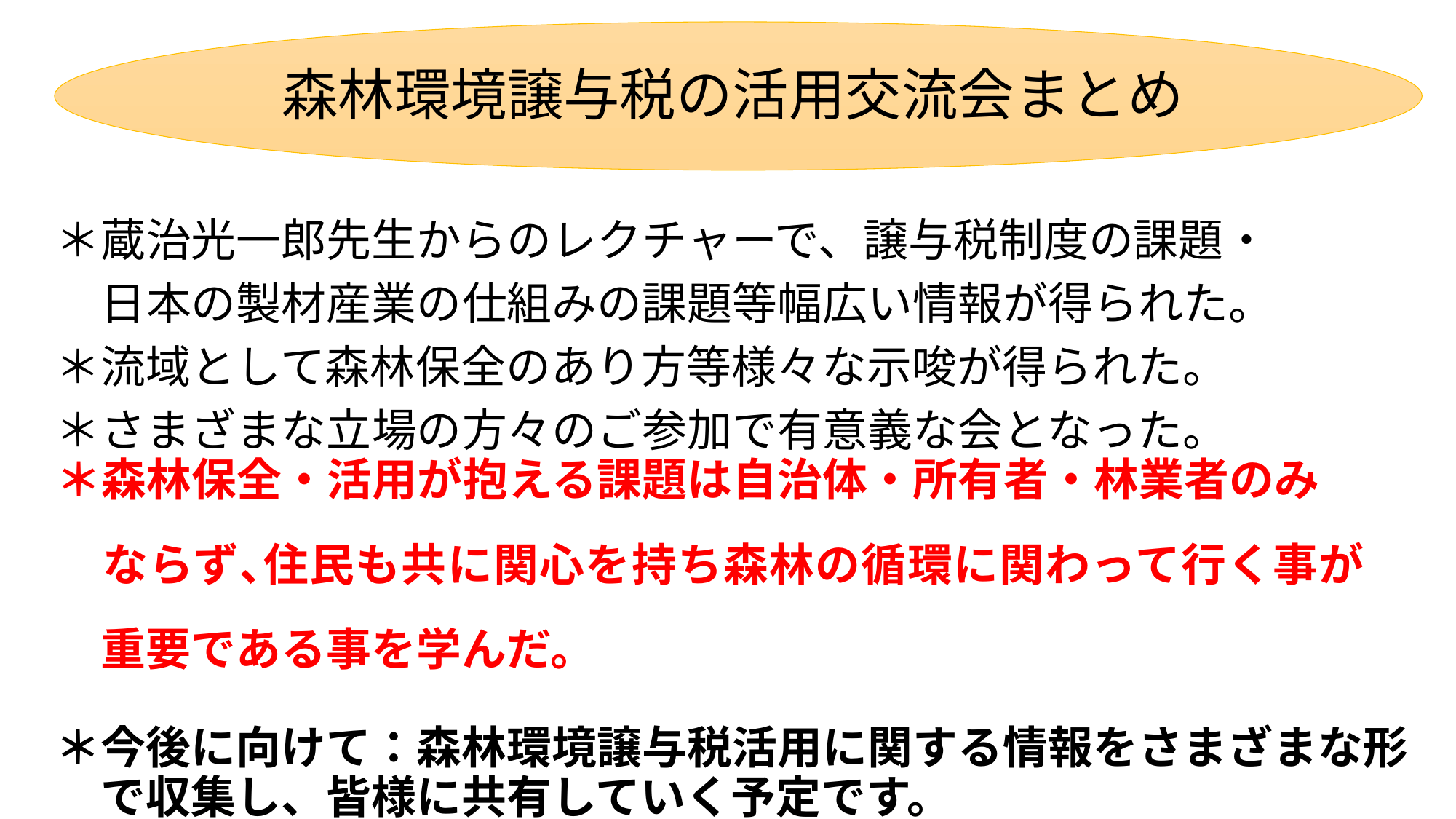

森林環境譲与税の活用交流会まとめ

　＊蔵治光一郎先生からのレクチャーで、譲与税制度の課題・
　　日本の製材産業の仕組みの課題等幅広い情報が得られた。
　＊流域として森林保全のあり方等様々な示唆が得られた。
　＊さまざまな立場の方々のご参加で有意義な会となった。
　＊森林保全・活用が抱える課題は自治体・所有者・林業者のみ
　　ならず､住民も共に関心を持ち森林の循環に関わって行く事が
　　重要である事を学んだ。

　＊今後に向けて：森林環境譲与税活用に関する情報をさまざまな形
　　で収集し、皆様に共有していく予定です。